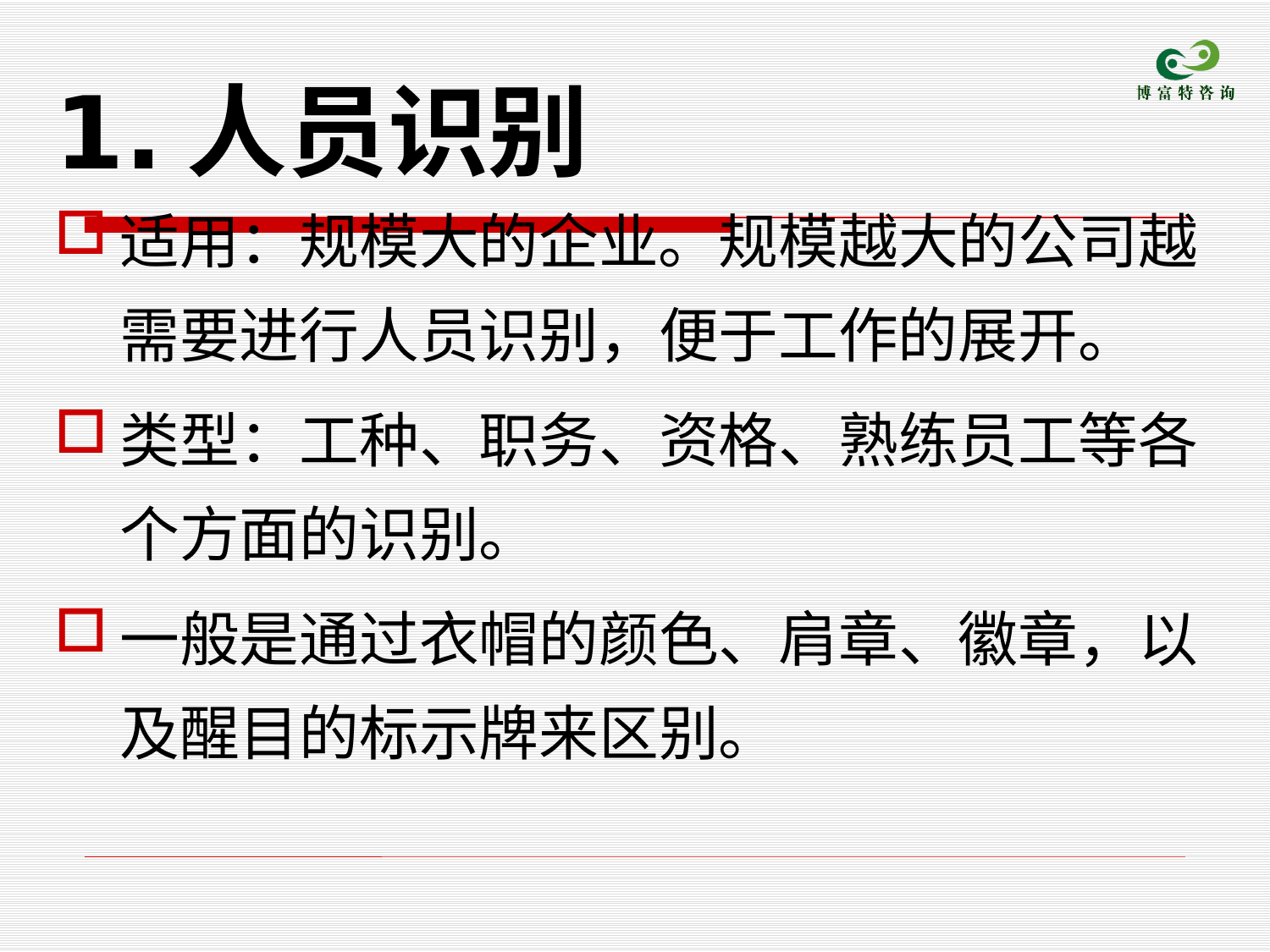

# 1.人员识别
适用：规模大的企业。规模越大的公司越需要进行人员识别，便于工作的展开。
类型：工种、职务、资格、熟练员工等各个方面的识别。
一般是通过衣帽的颜色、肩章、徽章，以及醒目的标示牌来区别。
507